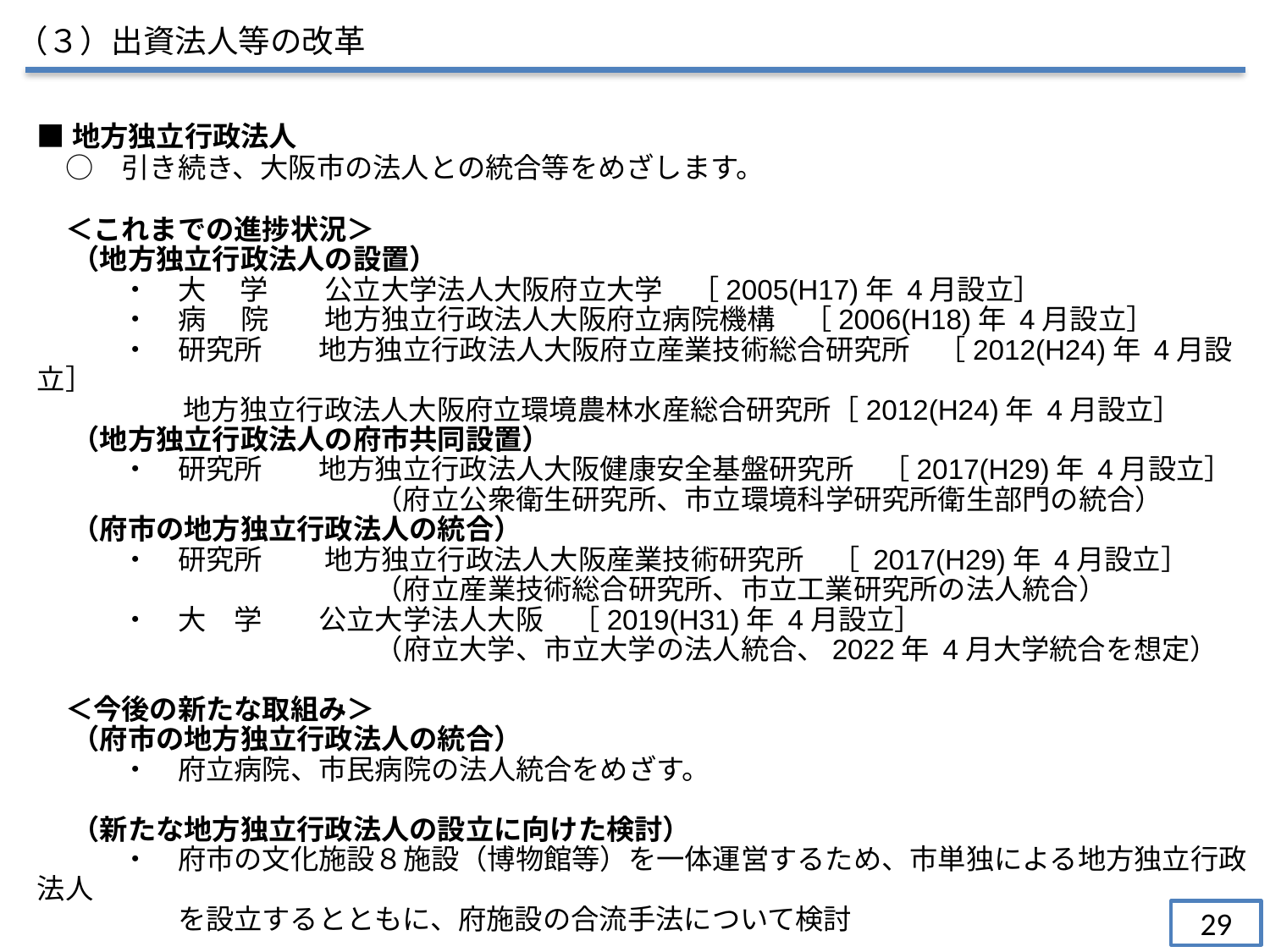

（３）出資法人等の改革
■地方独立行政法人
　○　引き続き、大阪市の法人との統合等をめざします。

　＜これまでの進捗状況＞
　 （地方独立行政法人の設置）
　　　・　大　 学　　公立大学法人大阪府立大学　［2005(H17)年 4月設立］
　　　・　病 　院　　地方独立行政法人大阪府立病院機構　［2006(H18)年 4月設立］
　　　・　研究所　　地方独立行政法人大阪府立産業技術総合研究所　［2012(H24)年 4月設立］
                      地方独立行政法人大阪府立環境農林水産総合研究所［2012(H24)年 4月設立］
　 （地方独立行政法人の府市共同設置）
　　　・　研究所　　地方独立行政法人大阪健康安全基盤研究所　［2017(H29)年 4月設立］
　　　　　　　　　　　　（府立公衆衛生研究所、市立環境科学研究所衛生部門の統合）
　 （府市の地方独立行政法人の統合）
　　　・　研究所　　 地方独立行政法人大阪産業技術研究所　［ 2017(H29)年 4月設立］
　　　　　　　　　　　　（府立産業技術総合研究所、市立工業研究所の法人統合）
　　　・　大　学　　公立大学法人大阪　［2019(H31)年 4月設立］
　　　　　　　　　　　　（府立大学、市立大学の法人統合、2022年 4月大学統合を想定）

　＜今後の新たな取組み＞
　 （府市の地方独立行政法人の統合）
　　　・　府立病院、市民病院の法人統合をめざす。

　 （新たな地方独立行政法人の設立に向けた検討）
　　　・　府市の文化施設８施設（博物館等）を一体運営するため、市単独による地方独立行政法人
　　　　　を設立するとともに、府施設の合流手法について検討
|  |
| --- |
29